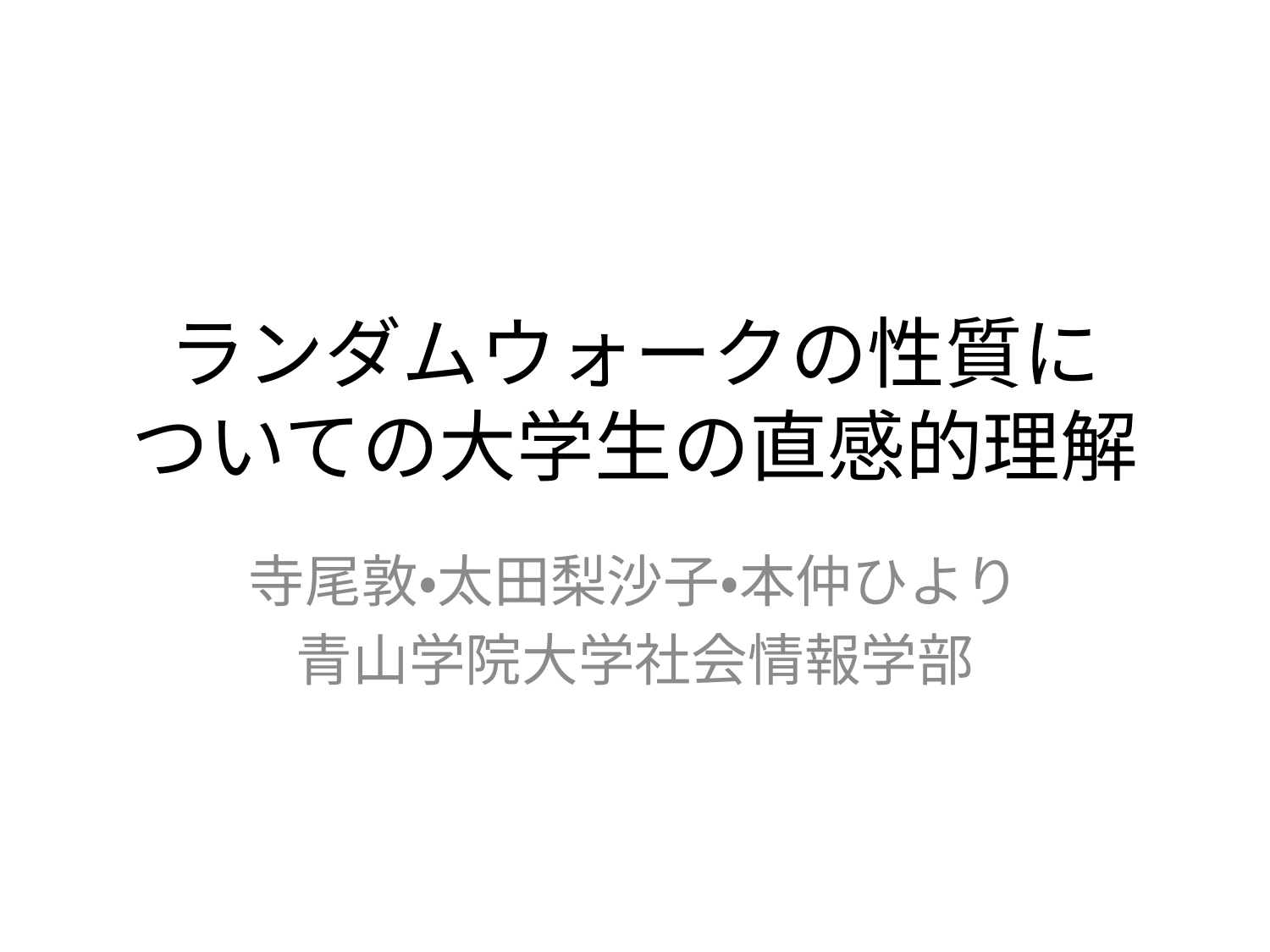

# ランダムウォークの性質に ついての大学生の直感的理解
寺尾敦・太田梨沙子・本仲ひより
青山学院大学社会情報学部